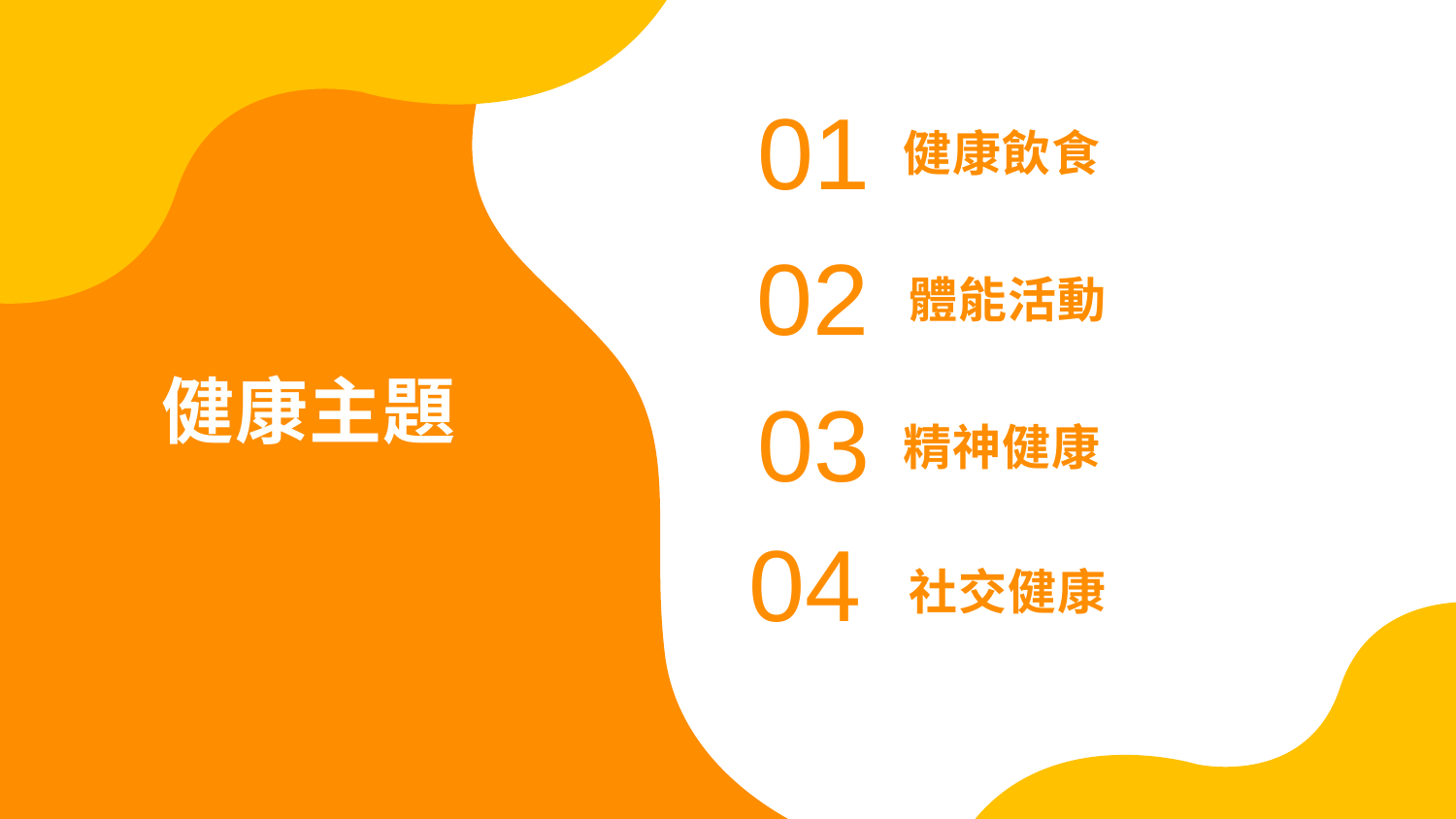

# 01
健康飲食
02
體能活動
健康主題
03
精神健康
04
社交健康